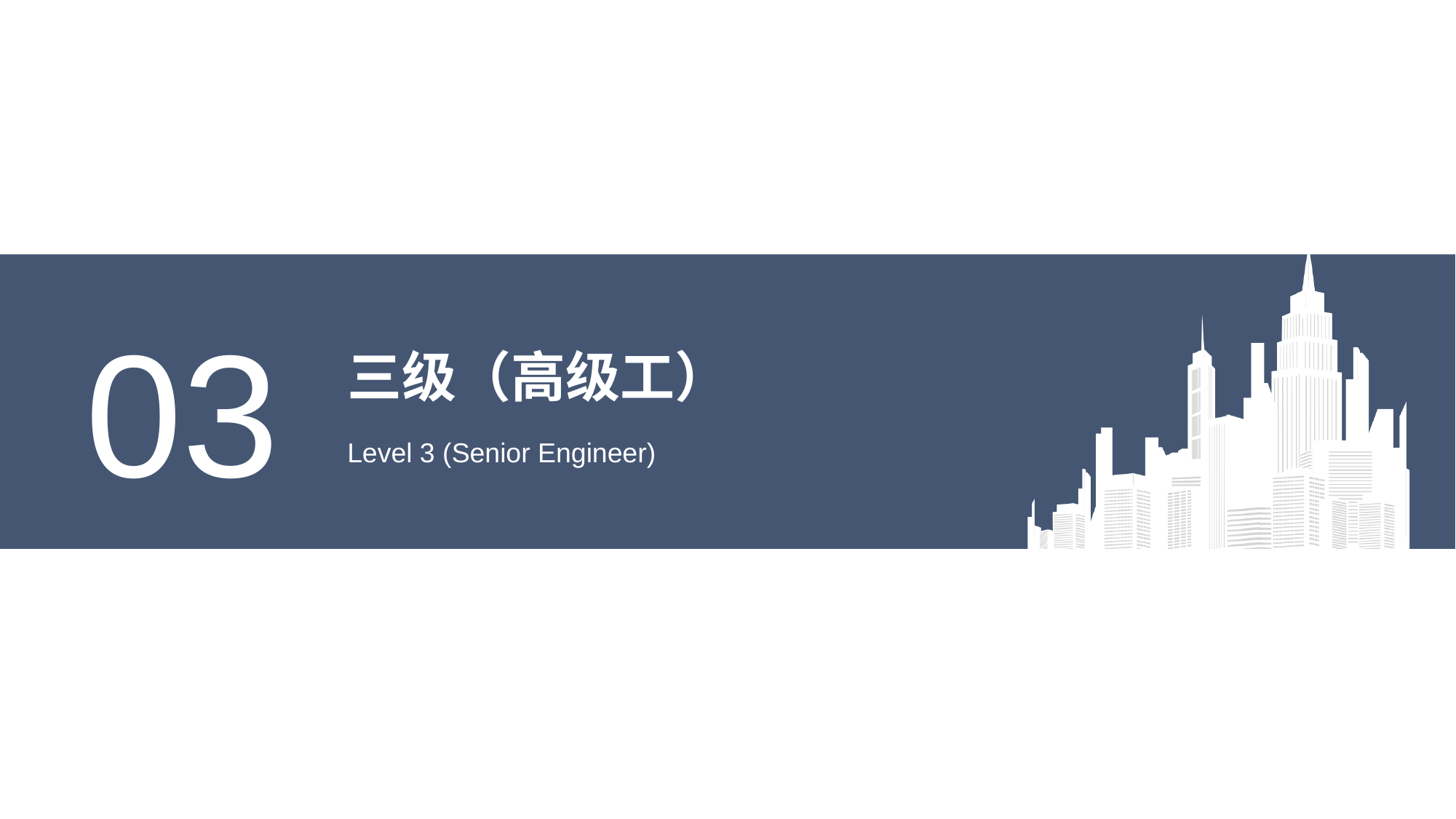

03
# 三级（高级工）
Level 3 (Senior Engineer)